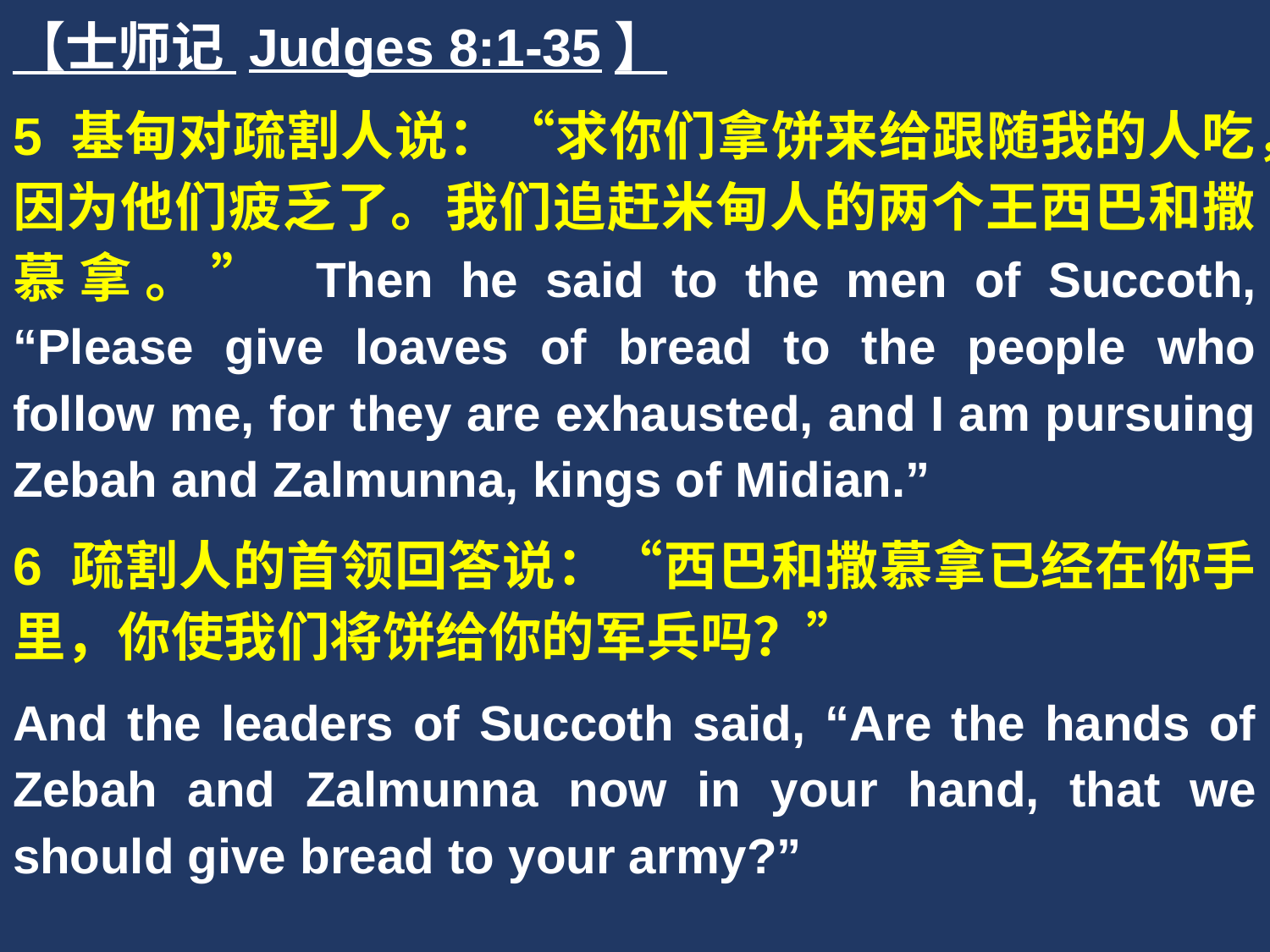

【士师记 Judges 8:1-35】
5 基甸对疏割人说：“求你们拿饼来给跟随我的人吃，因为他们疲乏了。我们追赶米甸人的两个王西巴和撒慕拿。” Then he said to the men of Succoth, “Please give loaves of bread to the people who follow me, for they are exhausted, and I am pursuing Zebah and Zalmunna, kings of Midian.”
6 疏割人的首领回答说：“西巴和撒慕拿已经在你手里，你使我们将饼给你的军兵吗？”
And the leaders of Succoth said, “Are the hands of Zebah and Zalmunna now in your hand, that we should give bread to your army?”